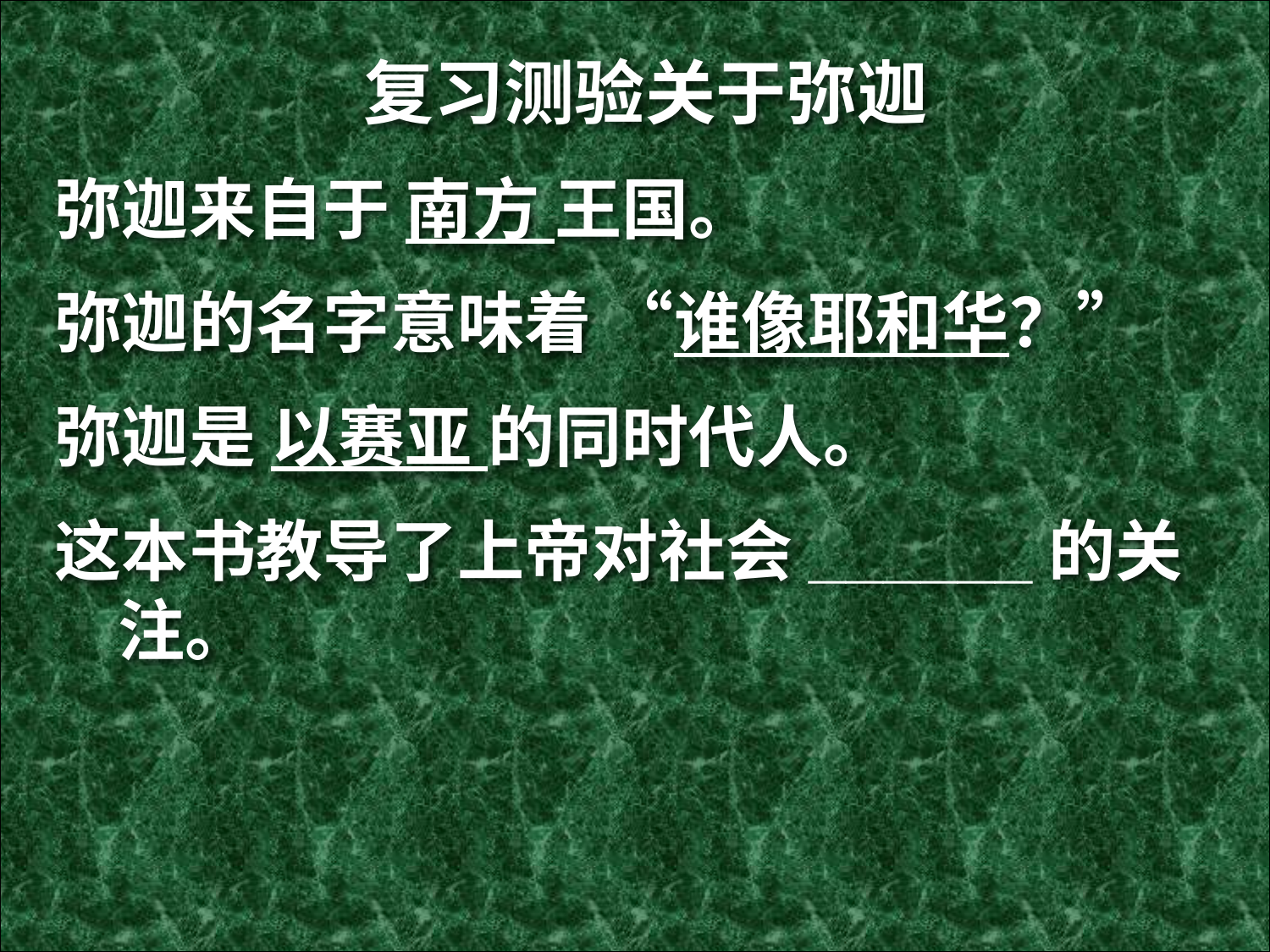

复习测验关于弥迦
弥迦来自于 南方 王国。
弥迦的名字意味着 “谁像耶和华？”
弥迦是 以赛亚 的同时代人。
这本书教导了上帝对社会______的关注。